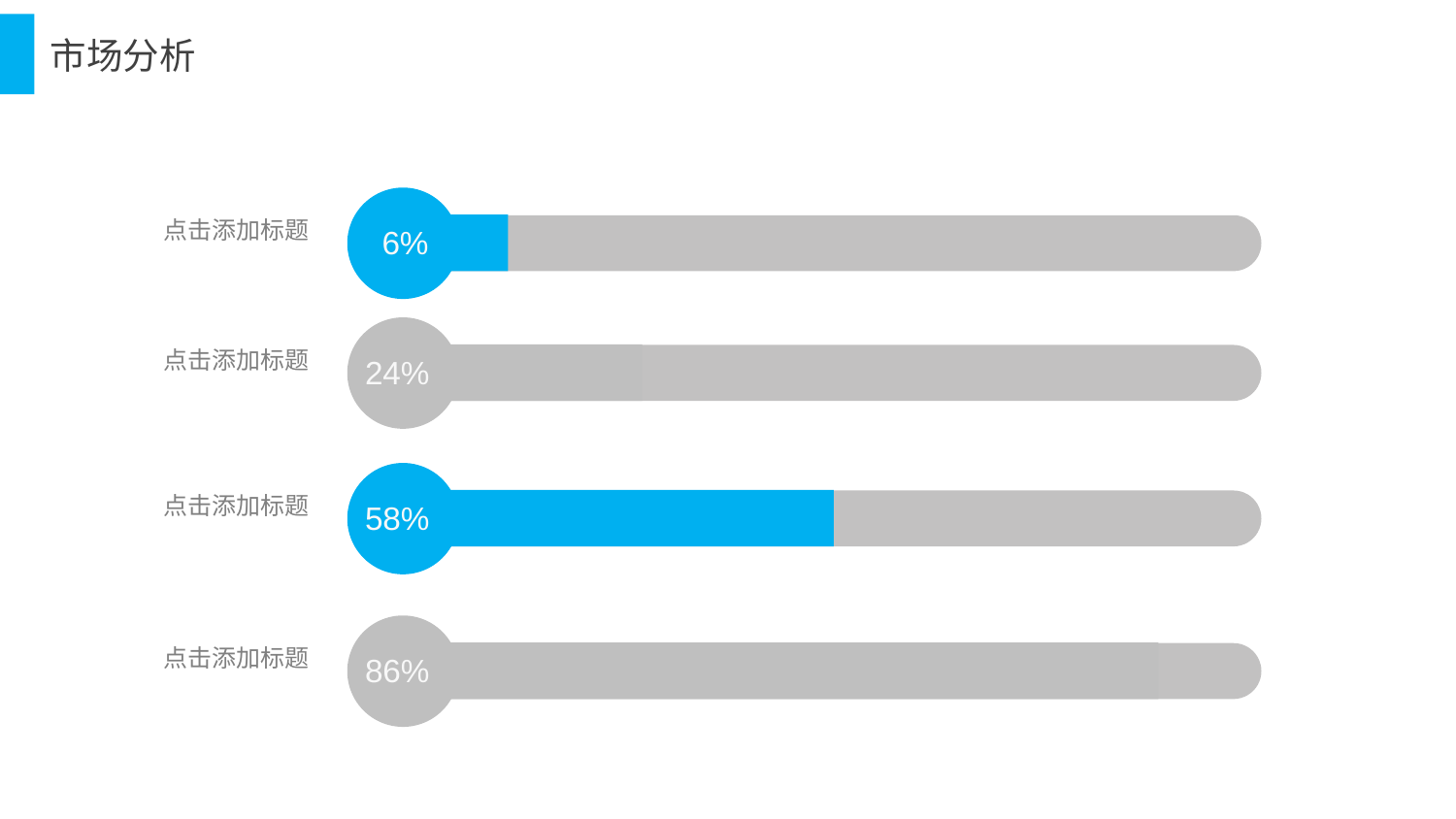

点击添加标题

6%

点击添加标题

24%

点击添加标题

58%

点击添加标题

86%